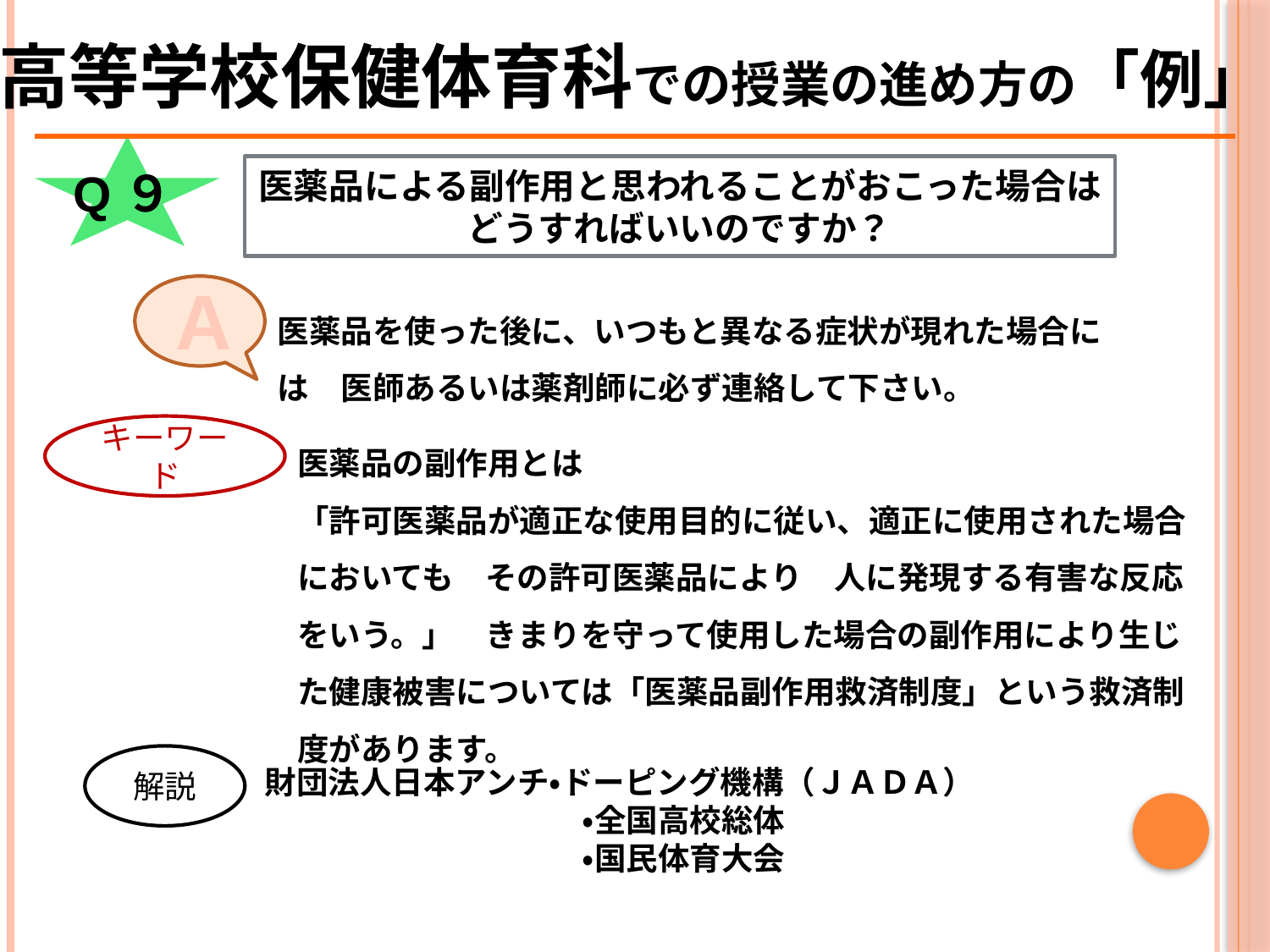

高等学校保健体育科での授業の進め方の「例」

Q９
医薬品による副作用と思われることがおこった場合は
どうすればいいのですか？
A

医薬品を使った後に、いつもと異なる症状が現れた場合には　医師あるいは薬剤師に必ず連絡して下さい。
キーワード
医薬品の副作用とは
「許可医薬品が適正な使用目的に従い、適正に使用された場合においても　その許可医薬品により　人に発現する有害な反応をいう。」　きまりを守って使用した場合の副作用により生じた健康被害については「医薬品副作用救済制度」という救済制度があります。

解説
財団法人日本アンチ・ドーピング機構（ＪＡＤＡ）
　　　　　　　　　　・全国高校総体
　　　　　　　　　　・国民体育大会